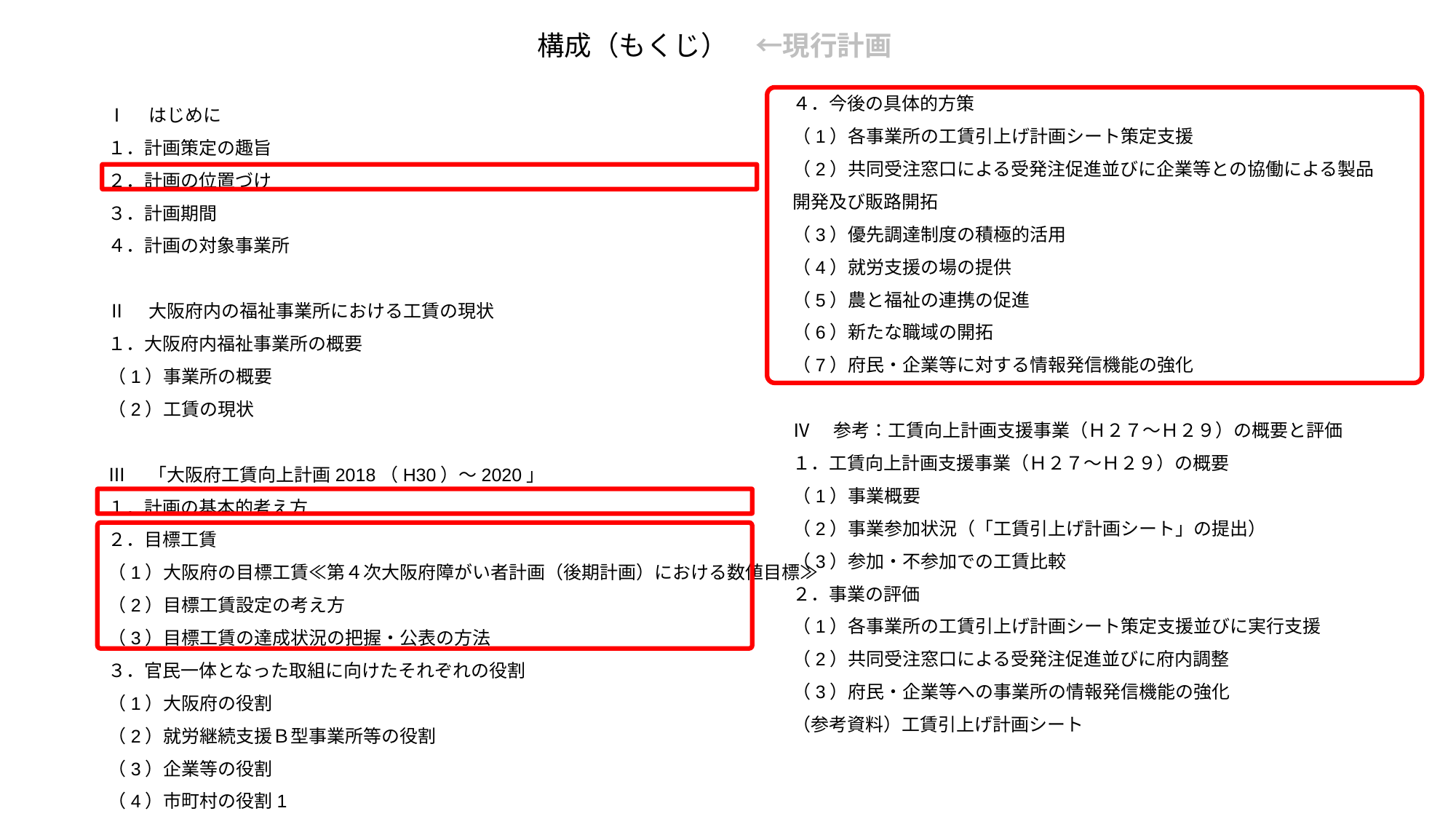

構成（もくじ）　←現行計画
４．今後の具体的方策
（1）各事業所の工賃引上げ計画シート策定支援
（2）共同受注窓口による受発注促進並びに企業等との協働による製品開発及び販路開拓
（3）優先調達制度の積極的活用
（4）就労支援の場の提供
（5）農と福祉の連携の促進
（6）新たな職域の開拓
（7）府民・企業等に対する情報発信機能の強化

Ⅳ　参考：工賃向上計画支援事業（Ｈ２７～Ｈ２９）の概要と評価
１．工賃向上計画支援事業（Ｈ２７～Ｈ２９）の概要
（1）事業概要
（2）事業参加状況（「工賃引上げ計画シート」の提出）
（3）参加・不参加での工賃比較
２．事業の評価
（1）各事業所の工賃引上げ計画シート策定支援並びに実行支援
（2）共同受注窓口による受発注促進並びに府内調整
（3）府民・企業等への事業所の情報発信機能の強化
（参考資料）工賃引上げ計画シート
Ⅰ　はじめに
１．計画策定の趣旨
２．計画の位置づけ
３．計画期間
４．計画の対象事業所

Ⅱ　大阪府内の福祉事業所における工賃の現状
１．大阪府内福祉事業所の概要
（1）事業所の概要
（2）工賃の現状

Ⅲ　「大阪府工賃向上計画2018（H30）～2020」
１．計画の基本的考え方
２．目標工賃
（1）大阪府の目標工賃≪第４次大阪府障がい者計画（後期計画）における数値目標≫
（2）目標工賃設定の考え方
（3）目標工賃の達成状況の把握・公表の方法
３．官民一体となった取組に向けたそれぞれの役割
（1）大阪府の役割
（2）就労継続支援Ｂ型事業所等の役割
（3）企業等の役割
（4）市町村の役割1